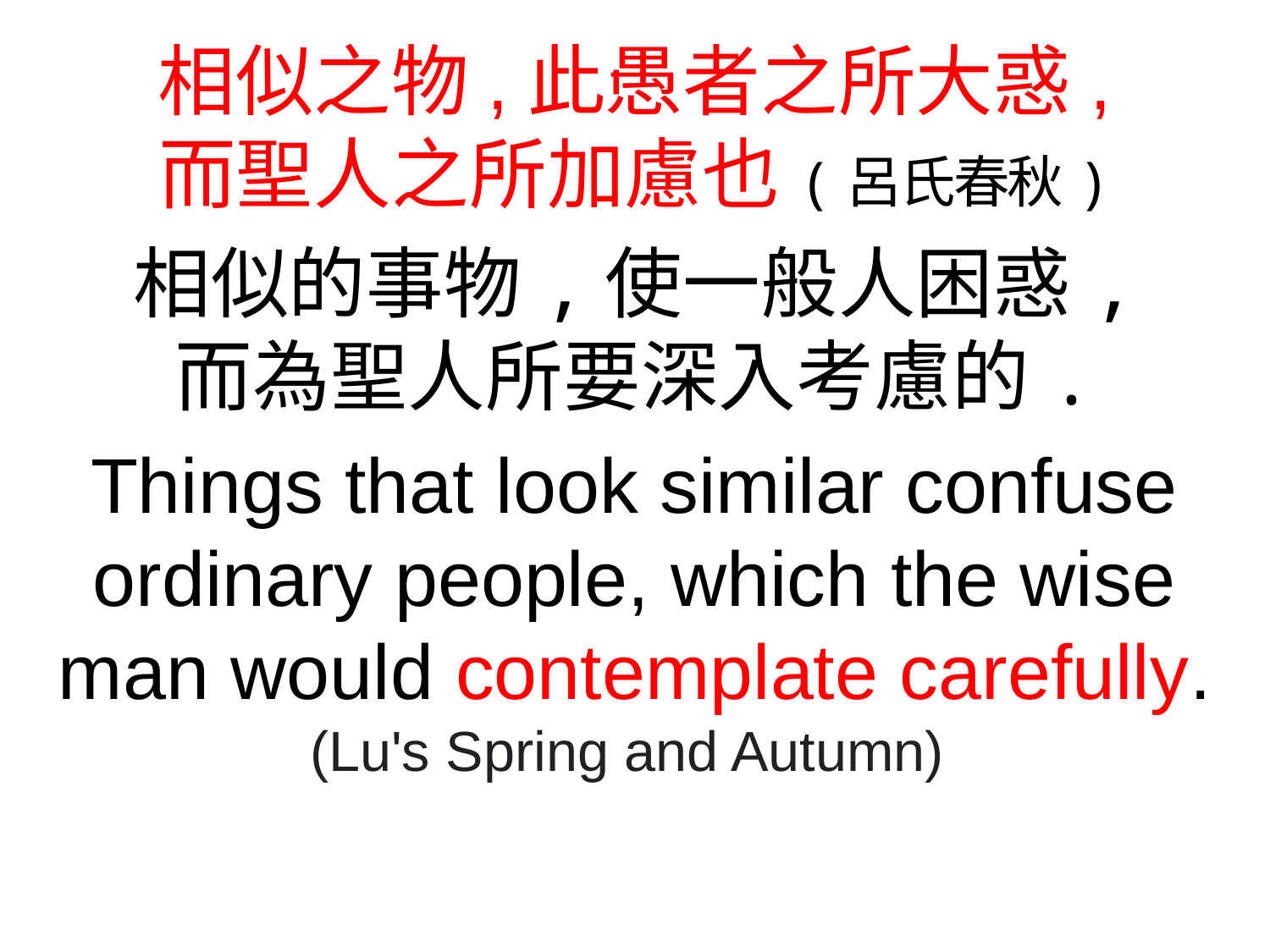

相似之物,此愚者之所大惑,
而聖人之所加慮也(呂氏春秋)
相似的事物,使一般人困惑,
而為聖人所要深入考慮的.
Things that look similar confuse ordinary people, which the wise man would contemplate carefully. (Lu's Spring and Autumn)